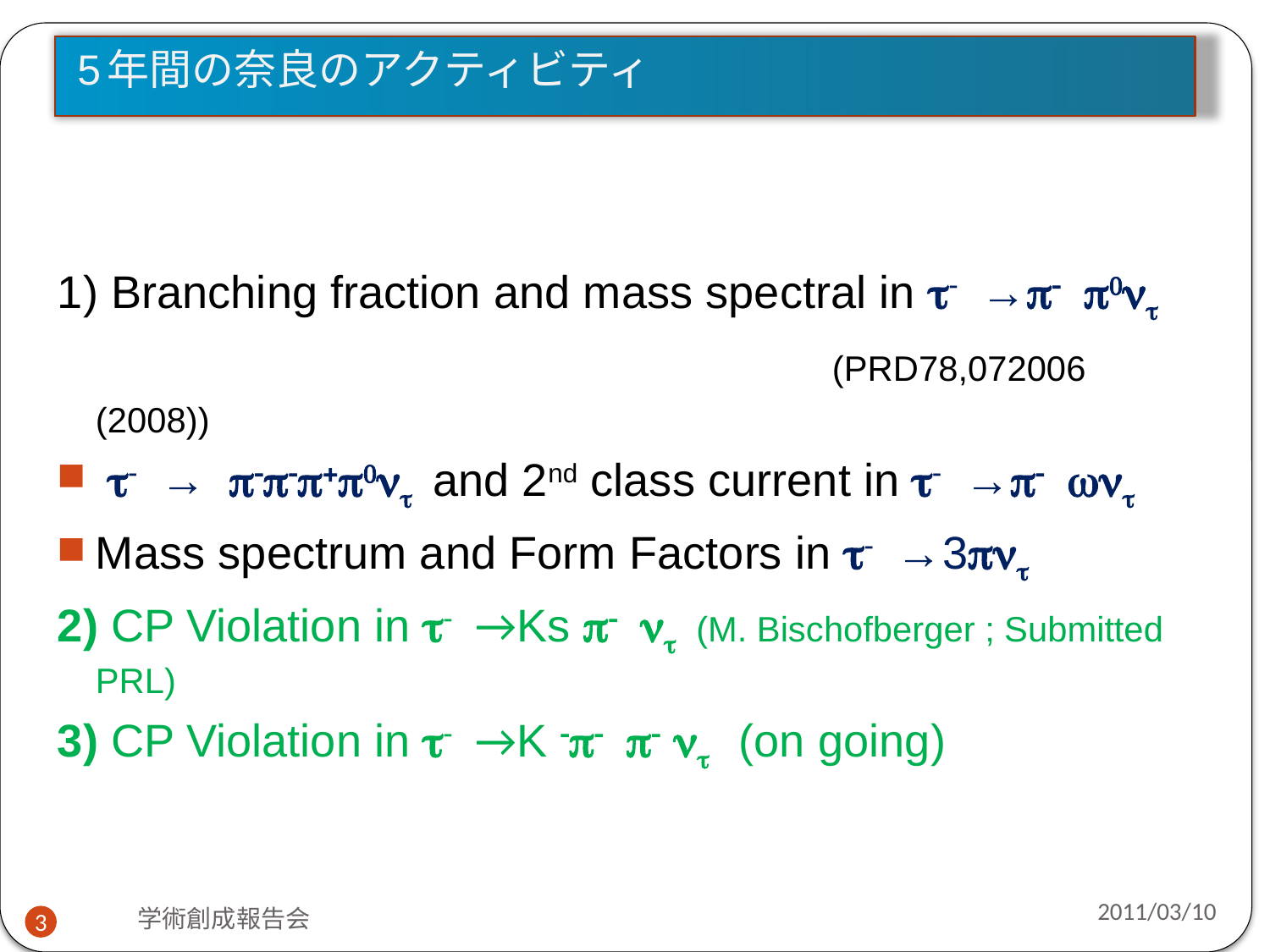

# 5年間の奈良のアクティビティ
1) Branching fraction and mass spectral in τ− →π− π0ντ
  						        (PRD78,072006 (2008))
 τ− → π−π−π+π0ντ  and 2nd class current in τ− →π− ωντ
Mass spectrum and Form Factors in τ− →3πντ
2) CP Violation in τ− →Ks π− ντ  (M. Bischofberger ; Submitted PRL)
3) CP Violation in τ− →K −π− π− ντ    (on going)
2011/03/10
3
学術創成報告会